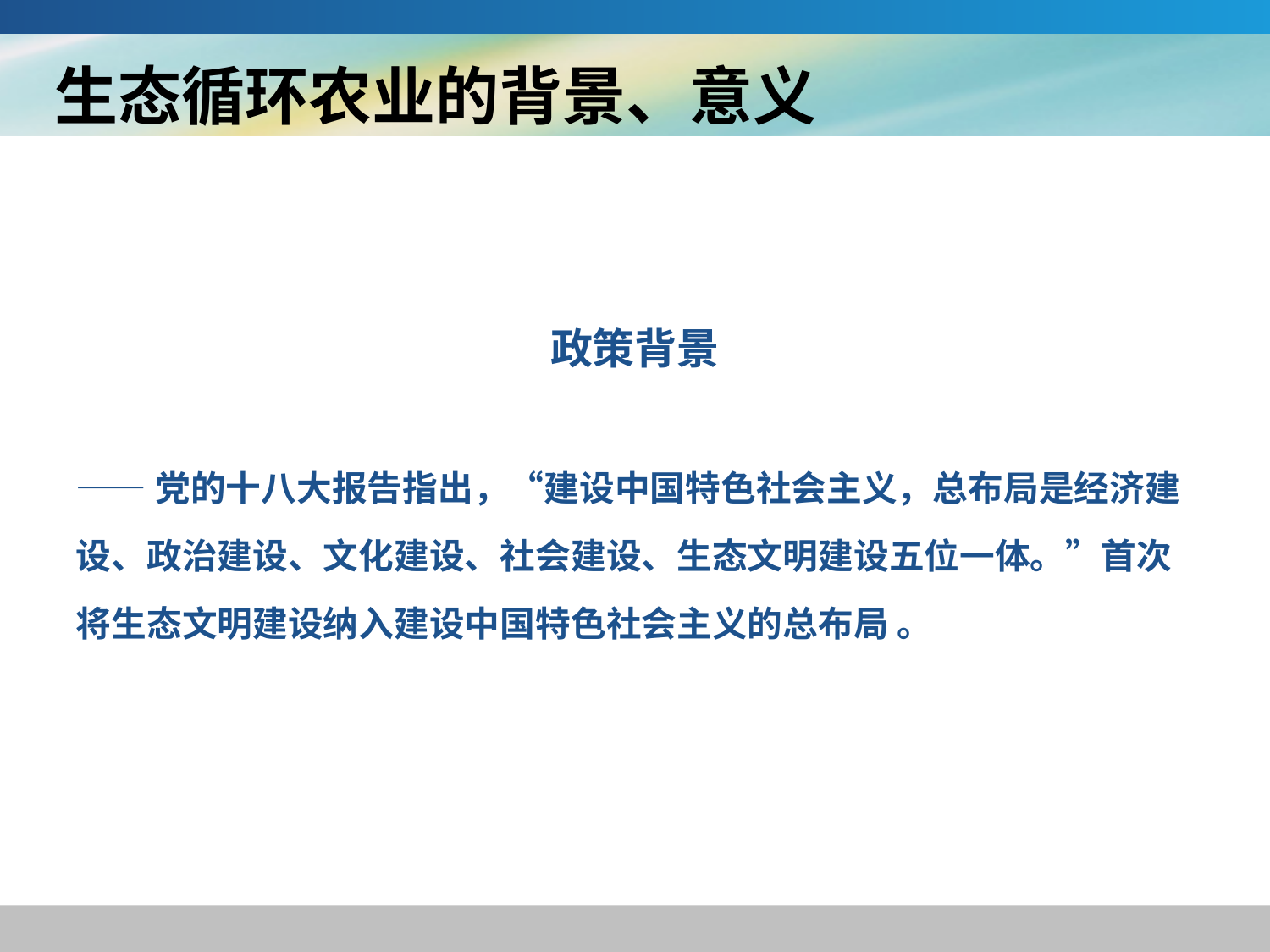

# 生态循环农业的背景、意义
政策背景

——党的十八大报告指出，“建设中国特色社会主义，总布局是经济建设、政治建设、文化建设、社会建设、生态文明建设五位一体。”首次将生态文明建设纳入建设中国特色社会主义的总布局 。